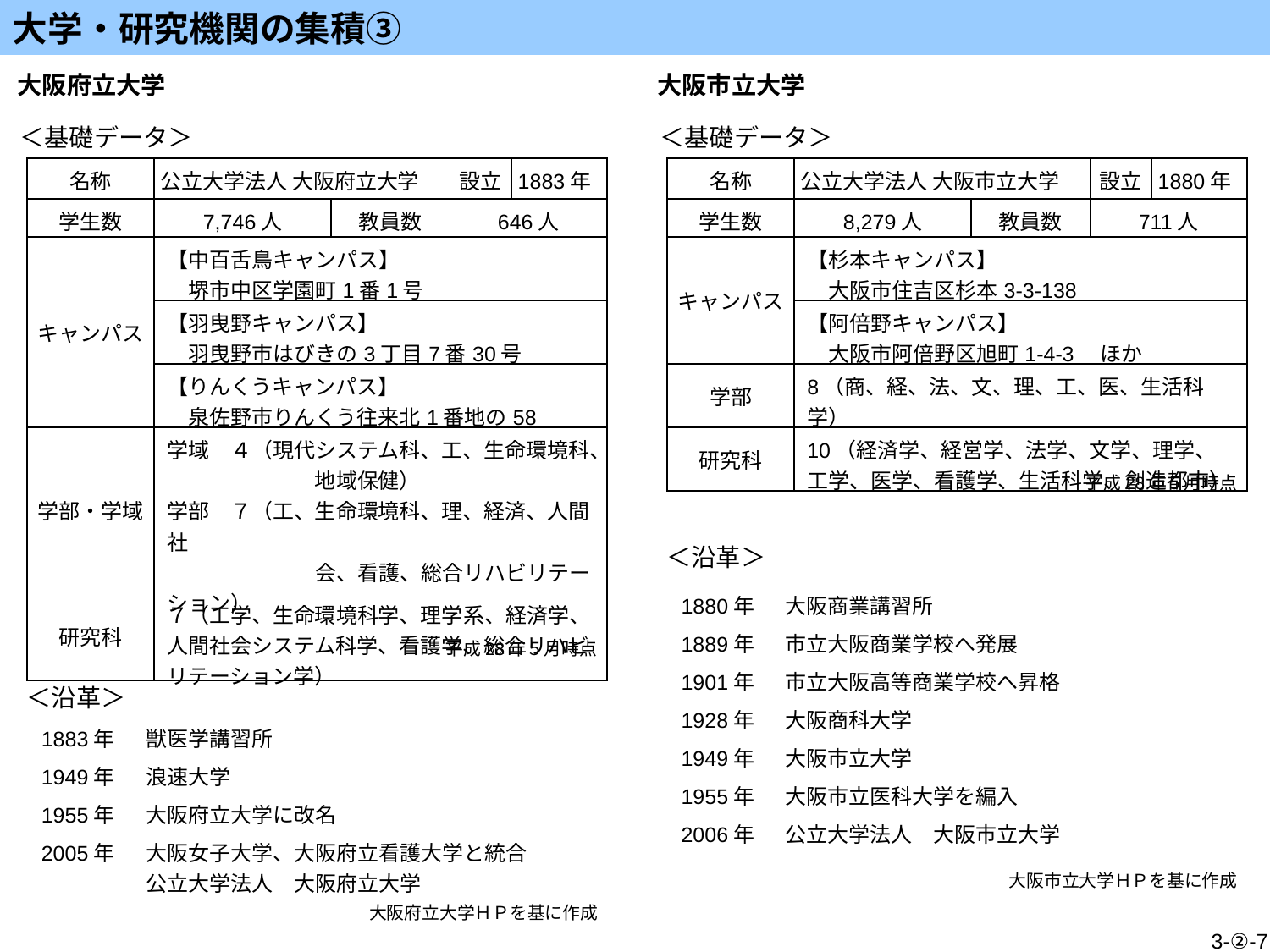

大学・研究機関の集積③
大阪府立大学
大阪市立大学
＜基礎データ＞
＜基礎データ＞
| 名称 | 公立大学法人 大阪府立大学 |  | 設立 | 1883年 |
| --- | --- | --- | --- | --- |
| 学生数 | 7,746人 | 教員数 | 646人 |  |
| キャンパス | 【中百舌鳥キャンパス】 　堺市中区学園町1番1号 |  |  |  |
|  | 【羽曳野キャンパス】 　羽曳野市はびきの3丁目7番30号 |  |  |  |
|  | 【りんくうキャンパス】 　泉佐野市りんくう往来北1番地の58 |  |  |  |
| 学部・学域 | 学域　４（現代システム科、工、生命環境科、 　　　　　　　地域保健） 学部　７（工、生命環境科、理、経済、人間社 　　　　　　　会、看護、総合リハビリテーション） |  |  |  |
| 研究科 | ７（工学、生命環境科学、理学系、経済学、人間社会システム科学、看護学、総合リハビリテーション学） |  |  |  |
| 名称 | 公立大学法人 大阪市立大学 |  | 設立 | 1880年 |
| --- | --- | --- | --- | --- |
| 学生数 | 8,279人 | 教員数 | 711人 |  |
| キャンパス | 【杉本キャンパス】 　大阪市住吉区杉本3-3-138 |  |  |  |
|  | 【阿倍野キャンパス】 　大阪市阿倍野区旭町1-4-3　ほか |  |  |  |
| 学部 | 8（商、経、法、文、理、工、医、生活科学） |  |  |  |
| 研究科 | 10（経済学、経営学、法学、文学、理学、工学、医学、看護学、生活科学、創造都市） |  |  |  |
平成28年５月時点
＜沿革＞
| 1880年 | 大阪商業講習所 |
| --- | --- |
| 1889年 | 市立大阪商業学校へ発展 |
| 1901年 | 市立大阪高等商業学校へ昇格 |
| 1928年 | 大阪商科大学 |
| 1949年 | 大阪市立大学 |
| 1955年 | 大阪市立医科大学を編入 |
| 2006年 | 公立大学法人　大阪市立大学 |
平成28年５月時点
＜沿革＞
| 1883年 | 獣医学講習所 |
| --- | --- |
| 1949年 | 浪速大学 |
| 1955年 | 大阪府立大学に改名 |
| 2005年 | 大阪女子大学、大阪府立看護大学と統合 公立大学法人　大阪府立大学 |
大阪市立大学ＨＰを基に作成
大阪府立大学ＨＰを基に作成
3-②-7